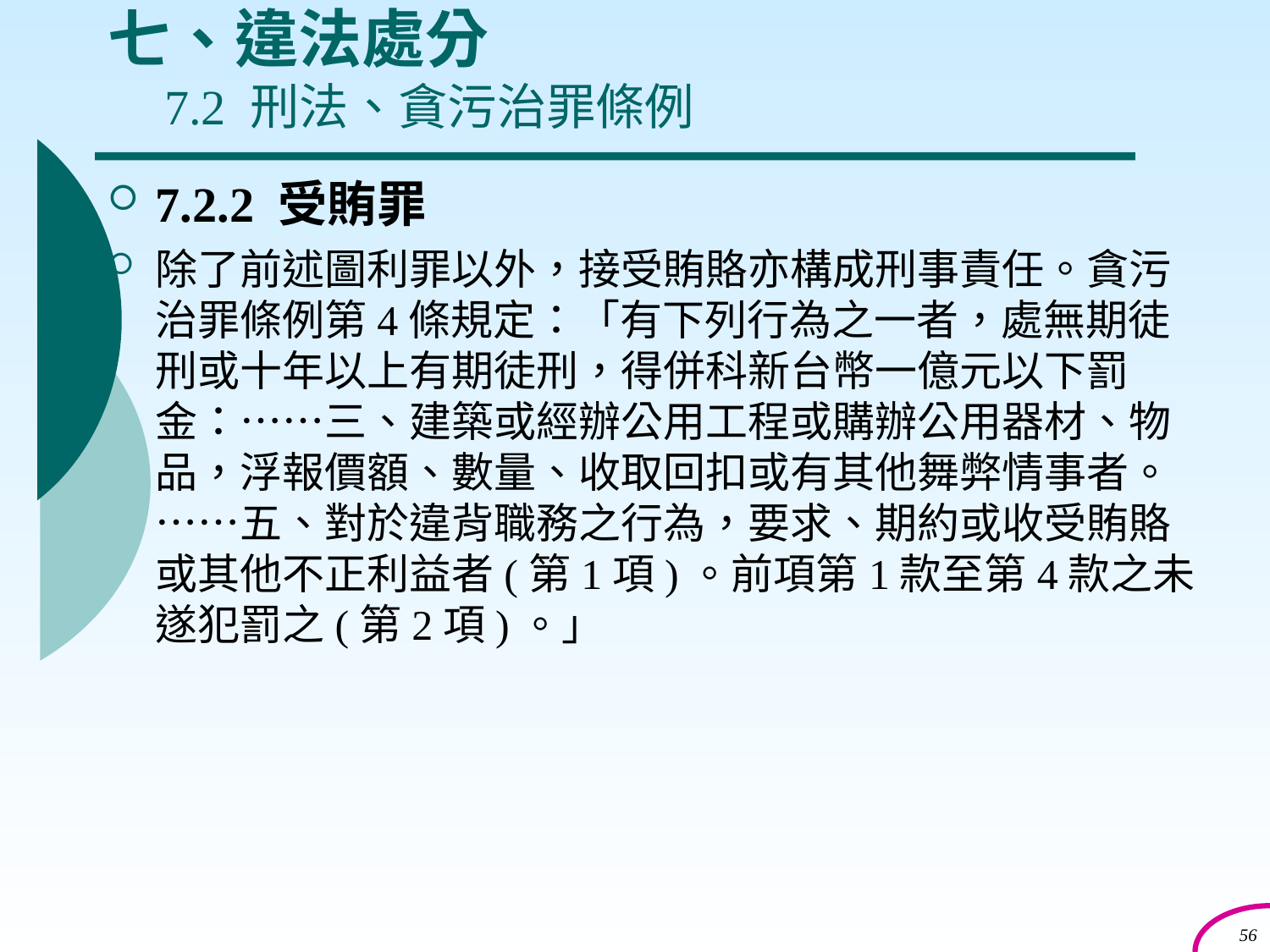

# 七、違法處分 7.2 刑法、貪污治罪條例
7.2.2 受賄罪
除了前述圖利罪以外，接受賄賂亦構成刑事責任。貪污治罪條例第4條規定：「有下列行為之一者，處無期徒刑或十年以上有期徒刑，得併科新台幣一億元以下罰金：……三、建築或經辦公用工程或購辦公用器材、物品，浮報價額、數量、收取回扣或有其他舞弊情事者。……五、對於違背職務之行為，要求、期約或收受賄賂或其他不正利益者(第1項)。前項第1款至第4款之未遂犯罰之(第2項)。」
56